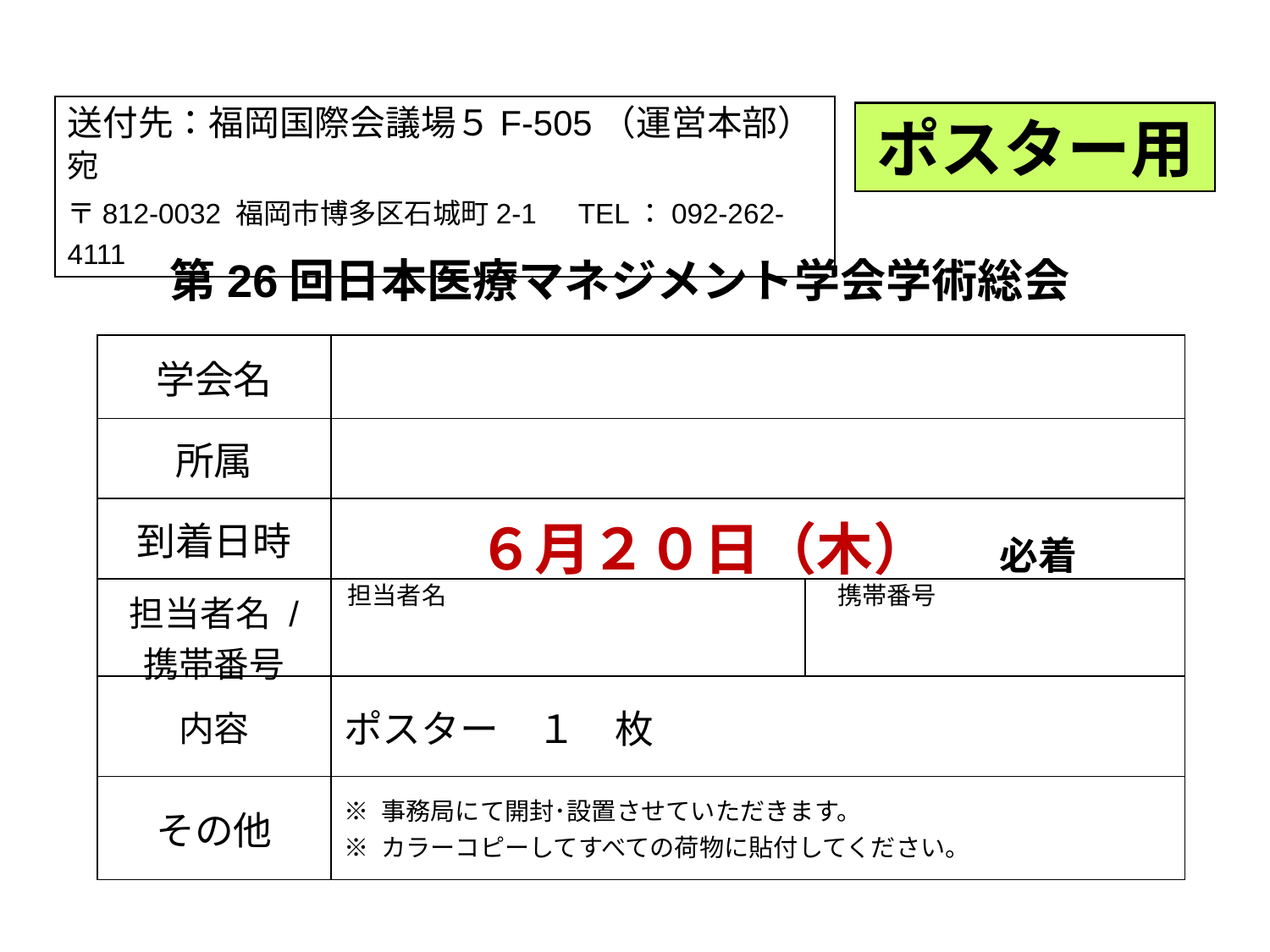

送付先：福岡国際会議場５F-505（運営本部） 宛
〒812-0032 福岡市博多区石城町2-1　TEL：092-262-4111
ポスター用
第26回日本医療マネジメント学会学術総会
| 学会名 |  |  |
| --- | --- | --- |
| 所属 |  |  |
| 到着日時 | ６月２０日（木） 　必着 |  |
| 担当者名 / 携帯番号 |  |  |
| 内容 | ポスター　１　枚 |  |
| その他 | ※ 事務局にて開封･設置させていただきます。 ※ カラーコピーしてすべての荷物に貼付してください。 |  |
携帯番号
担当者名